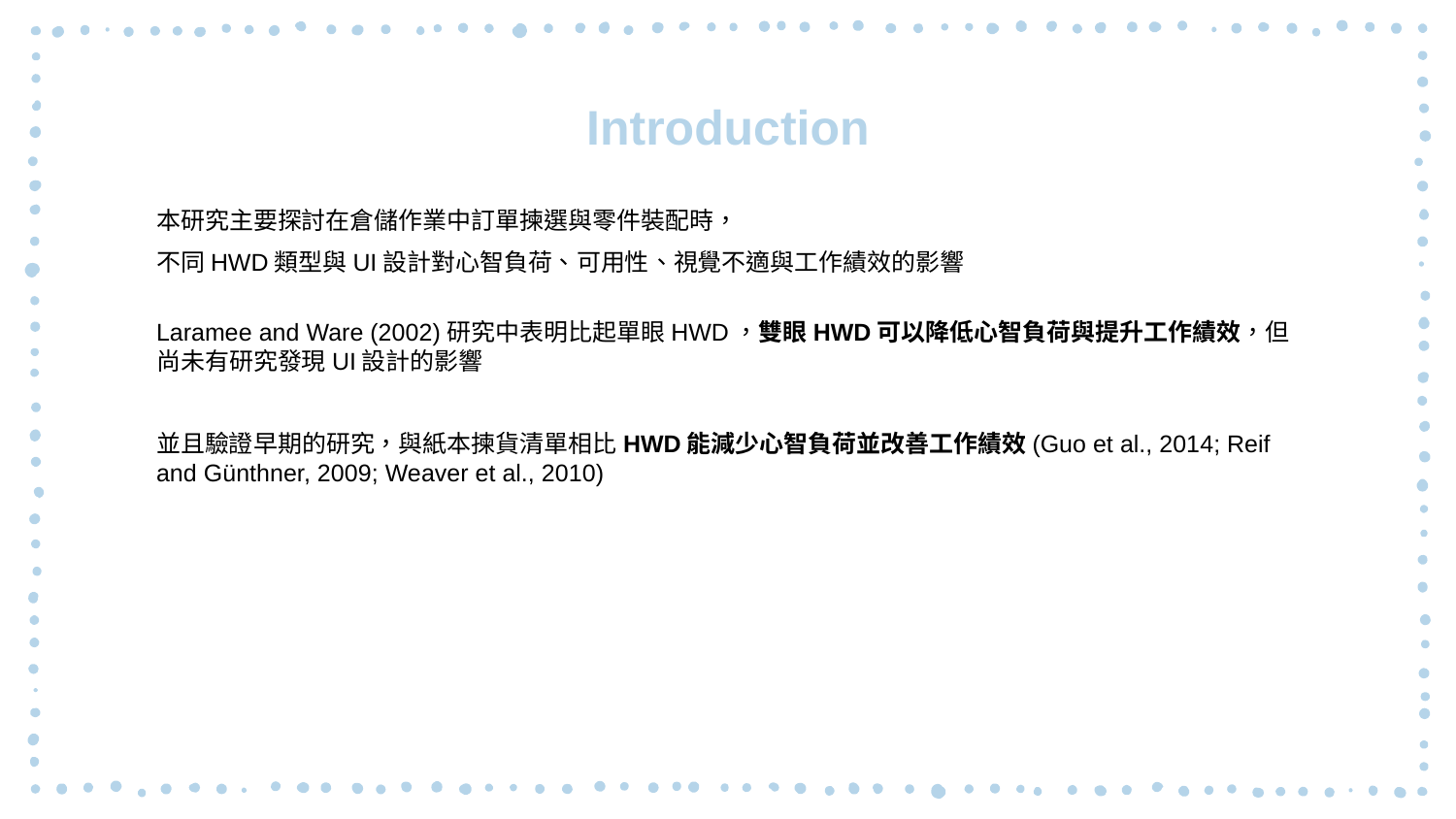

# Introduction
本研究主要探討在倉儲作業中訂單揀選與零件裝配時，
不同HWD類型與UI設計對心智負荷、可用性、視覺不適與工作績效的影響
Laramee and Ware (2002)研究中表明比起單眼HWD，雙眼HWD可以降低心智負荷與提升工作績效，但尚未有研究發現UI設計的影響

並且驗證早期的研究，與紙本揀貨清單相比HWD能減少心智負荷並改善工作績效(Guo et al., 2014; Reif and Günthner, 2009; Weaver et al., 2010)